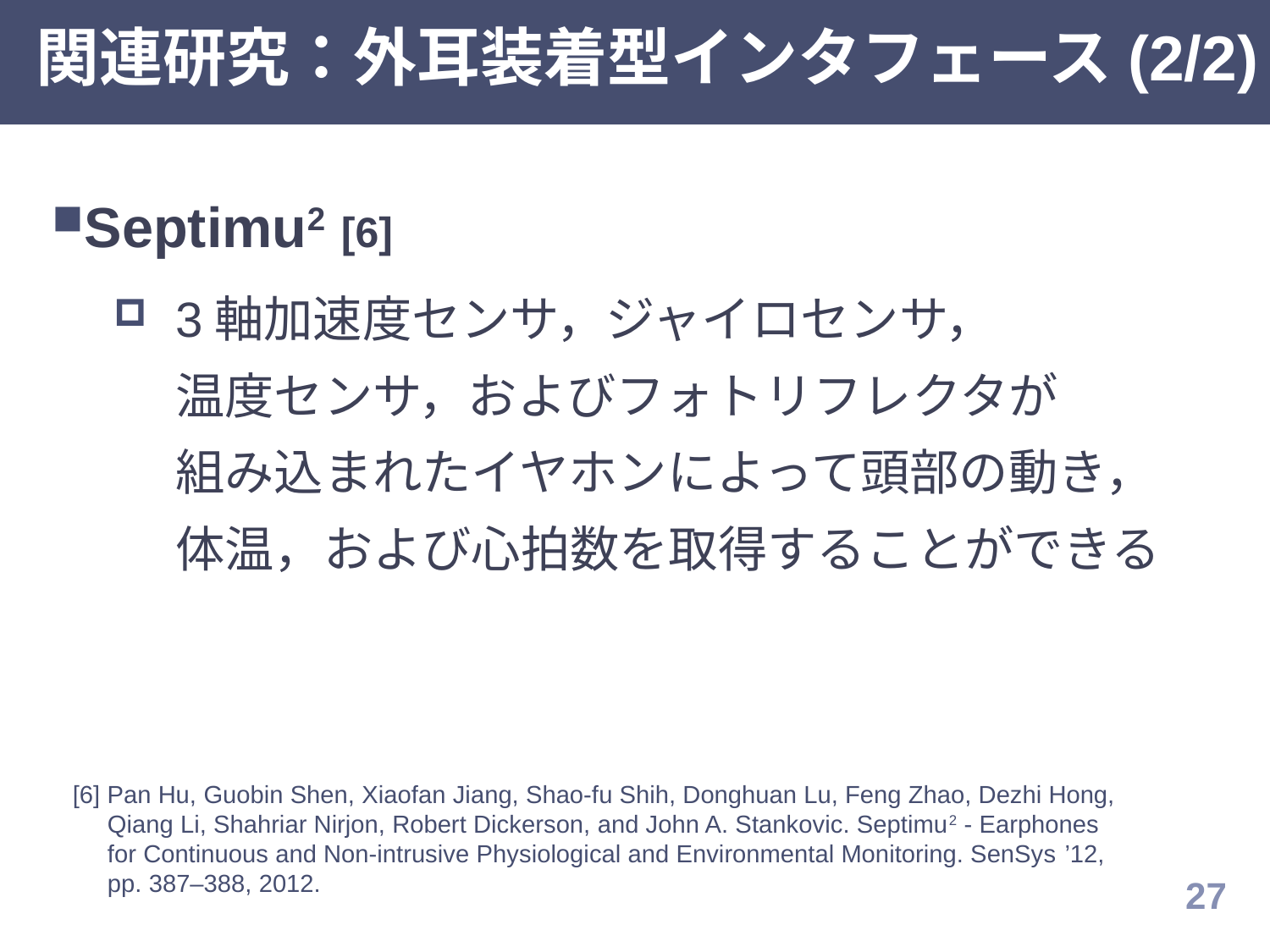

# 関連研究：外耳装着型インタフェース(2/2)
Septimu2 [6]
3軸加速度センサ，ジャイロセンサ，
温度センサ，およびフォトリフレクタが
組み込まれたイヤホンによって頭部の動き，体温，および心拍数を取得することができる
[6] Pan Hu, Guobin Shen, Xiaofan Jiang, Shao-fu Shih, Donghuan Lu, Feng Zhao, Dezhi Hong,
     Qiang Li, Shahriar Nirjon, Robert Dickerson, and John A. Stankovic. Septimu2 - Earphones
     for Continuous and Non-intrusive Physiological and Environmental Monitoring. SenSys ’12,
     pp. 387–388, 2012.
27